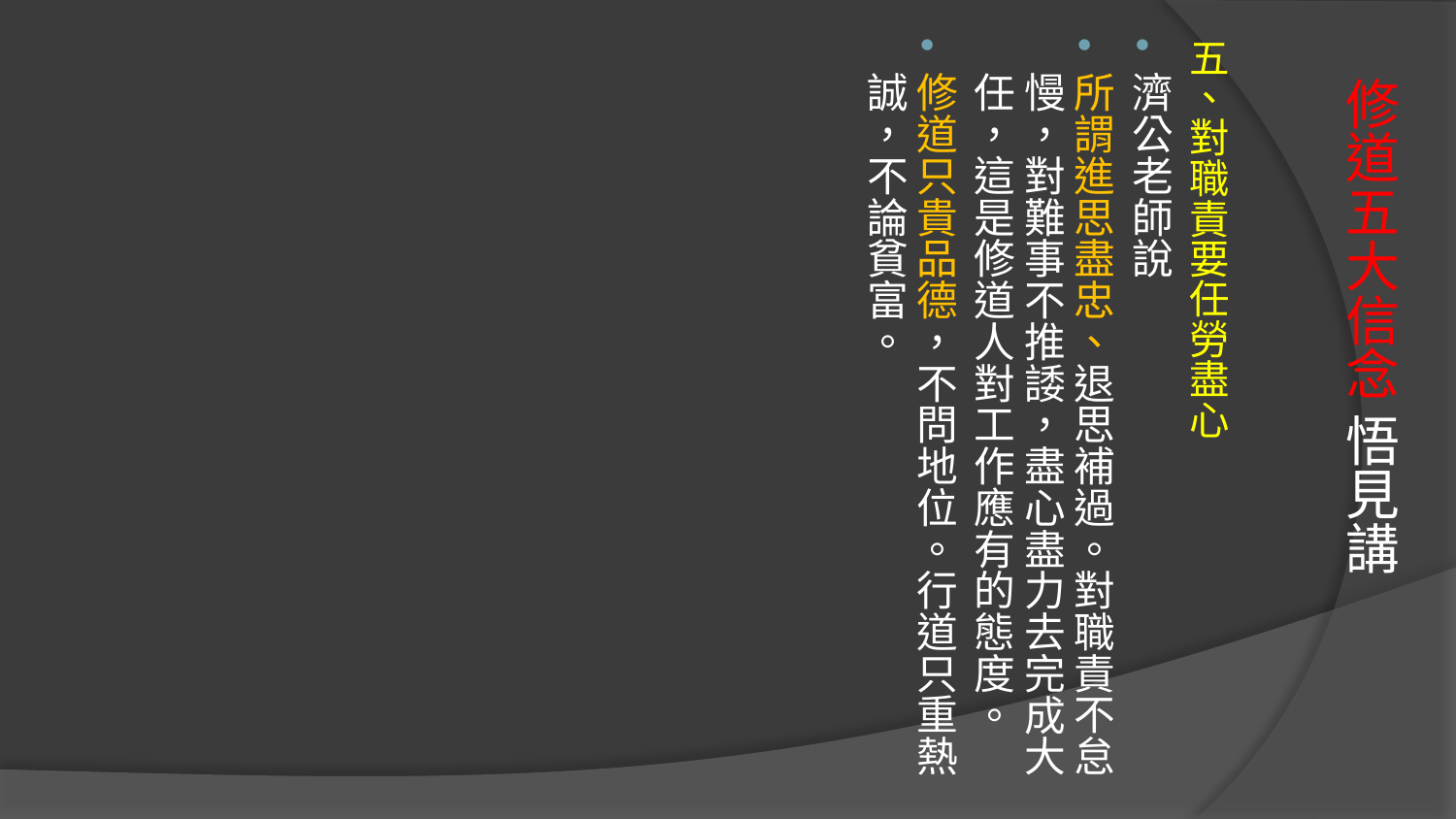

五、對職責要任勞盡心
濟公老師說
所謂進思盡忠、退思補過。對職責不怠慢，對難事不推諉，盡心盡力去完成大任，這是修道人對工作應有的態度。
修道只貴品德，不問地位。行道只重熱誠，不論貧富。

# 修道五大信念 悟見講